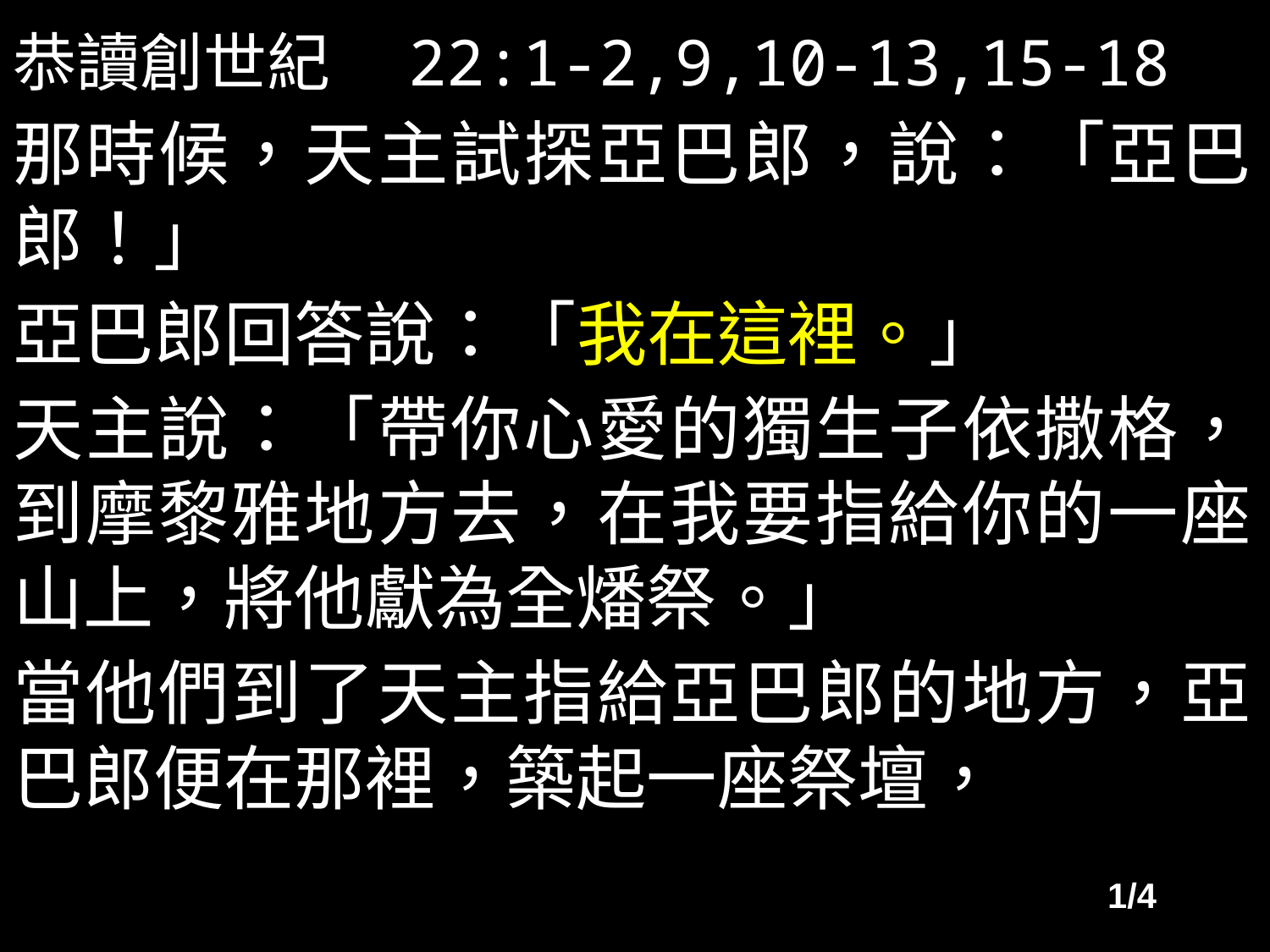

恭讀創世紀　22:1-2,9,10-13,15-18
那時候，天主試探亞巴郎，說：「亞巴郎！」
亞巴郎回答說：「我在這裡。」
天主說：「帶你心愛的獨生子依撒格，到摩黎雅地方去，在我要指給你的一座山上，將他獻為全燔祭。」
當他們到了天主指給亞巴郎的地方，亞巴郎便在那裡，築起一座祭壇，
1/4